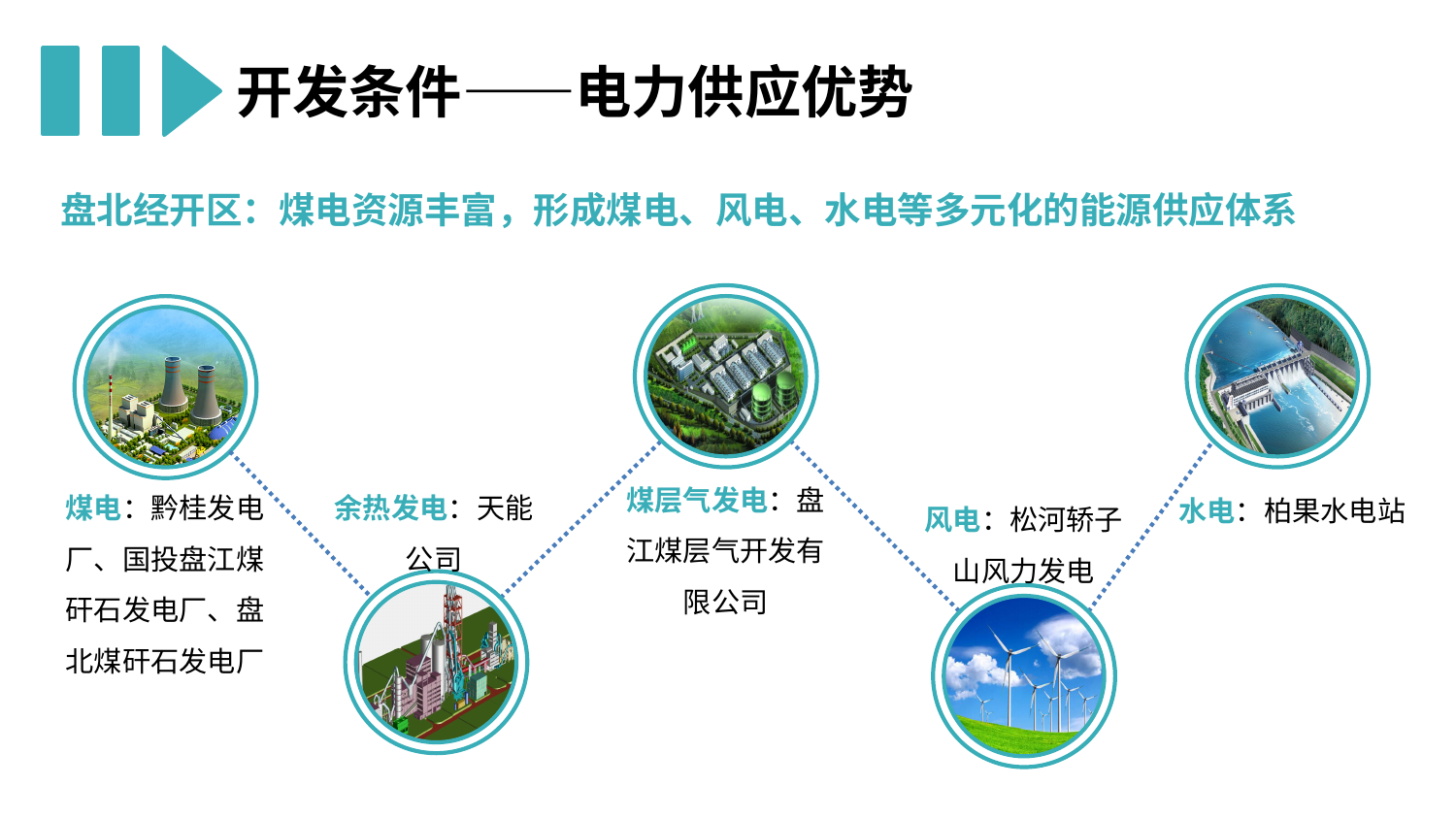

开发条件——电力供应优势

盘北经开区：煤电资源丰富，形成煤电、风电、水电等多元化的能源供应体系

煤层气发电：盘江煤层气开发有限公司
煤电：黔桂发电厂、国投盘江煤矸石发电厂、盘北煤矸石发电厂
余热发电：天能公司
水电：柏果水电站
风电：松河轿子山风力发电